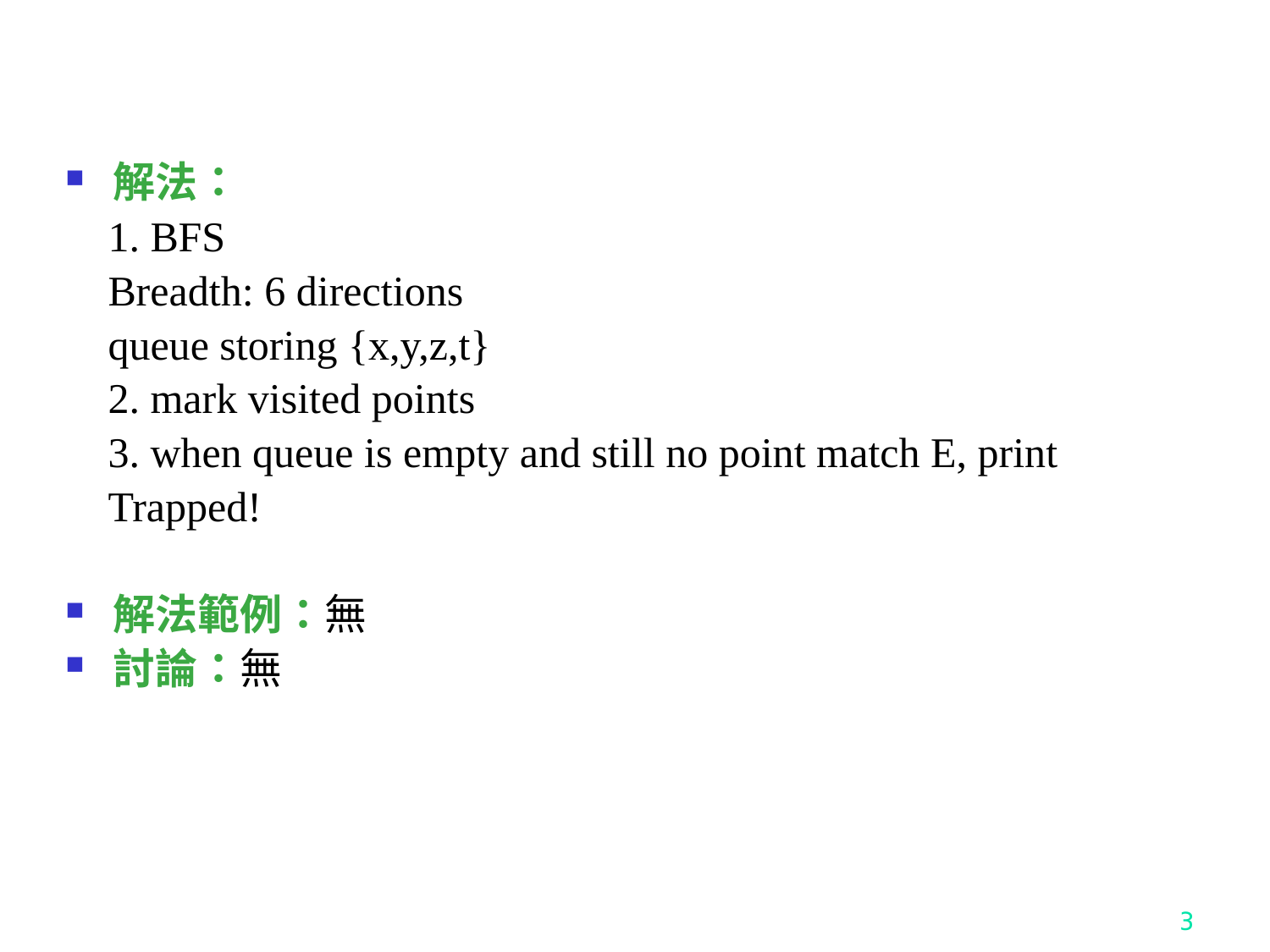

解法：
    1. BFS
    Breadth: 6 directions
    queue storing {x,y,z,t}
    2. mark visited points
    3. when queue is empty and still no point match E, print
    Trapped!

解法範例：無
討論：無

3